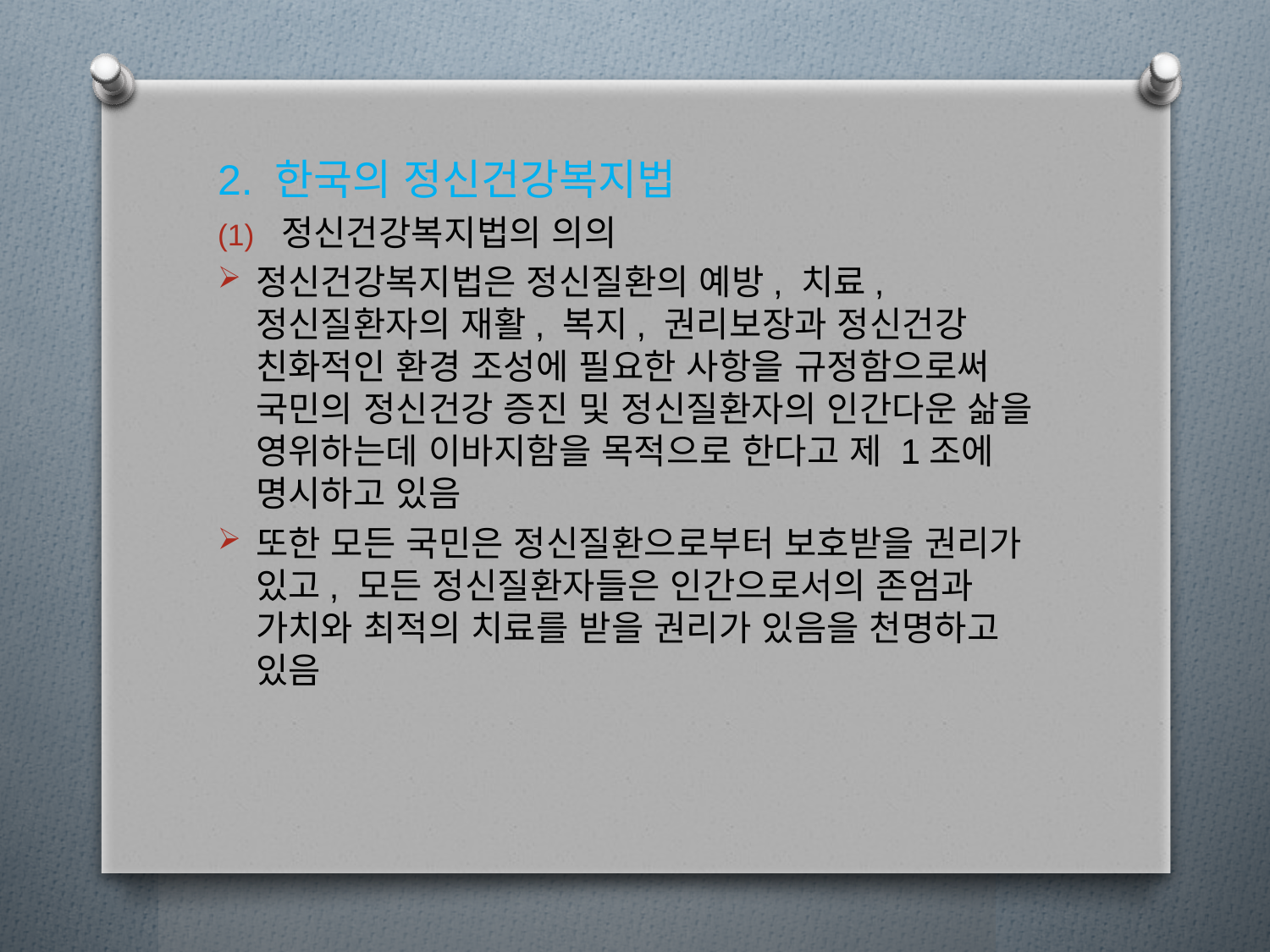

2. 한국의 정신건강복지법
정신건강복지법의 의의
정신건강복지법은 정신질환의 예방, 치료, 정신질환자의 재활, 복지, 권리보장과 정신건강 친화적인 환경 조성에 필요한 사항을 규정함으로써 국민의 정신건강 증진 및 정신질환자의 인간다운 삶을 영위하는데 이바지함을 목적으로 한다고 제 1조에 명시하고 있음
또한 모든 국민은 정신질환으로부터 보호받을 권리가 있고, 모든 정신질환자들은 인간으로서의 존엄과 가치와 최적의 치료를 받을 권리가 있음을 천명하고 있음